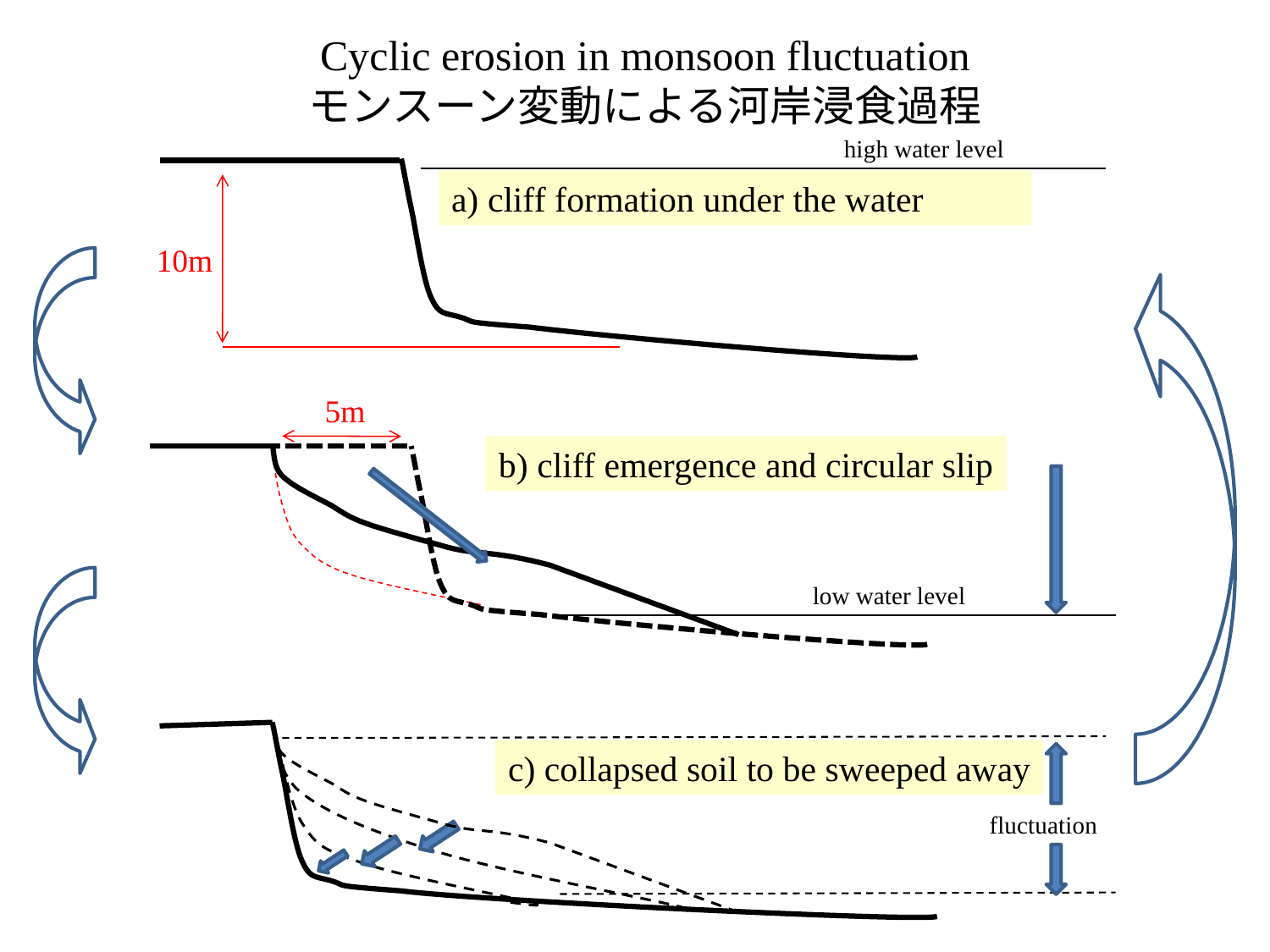

Cyclic erosion in monsoon fluctuation
モンスーン変動による河岸浸食過程
high water level

a) cliff formation under the water
10m

5m
b) cliff emergence and circular slip

low water level

c) collapsed soil to be sweeped away

fluctuation